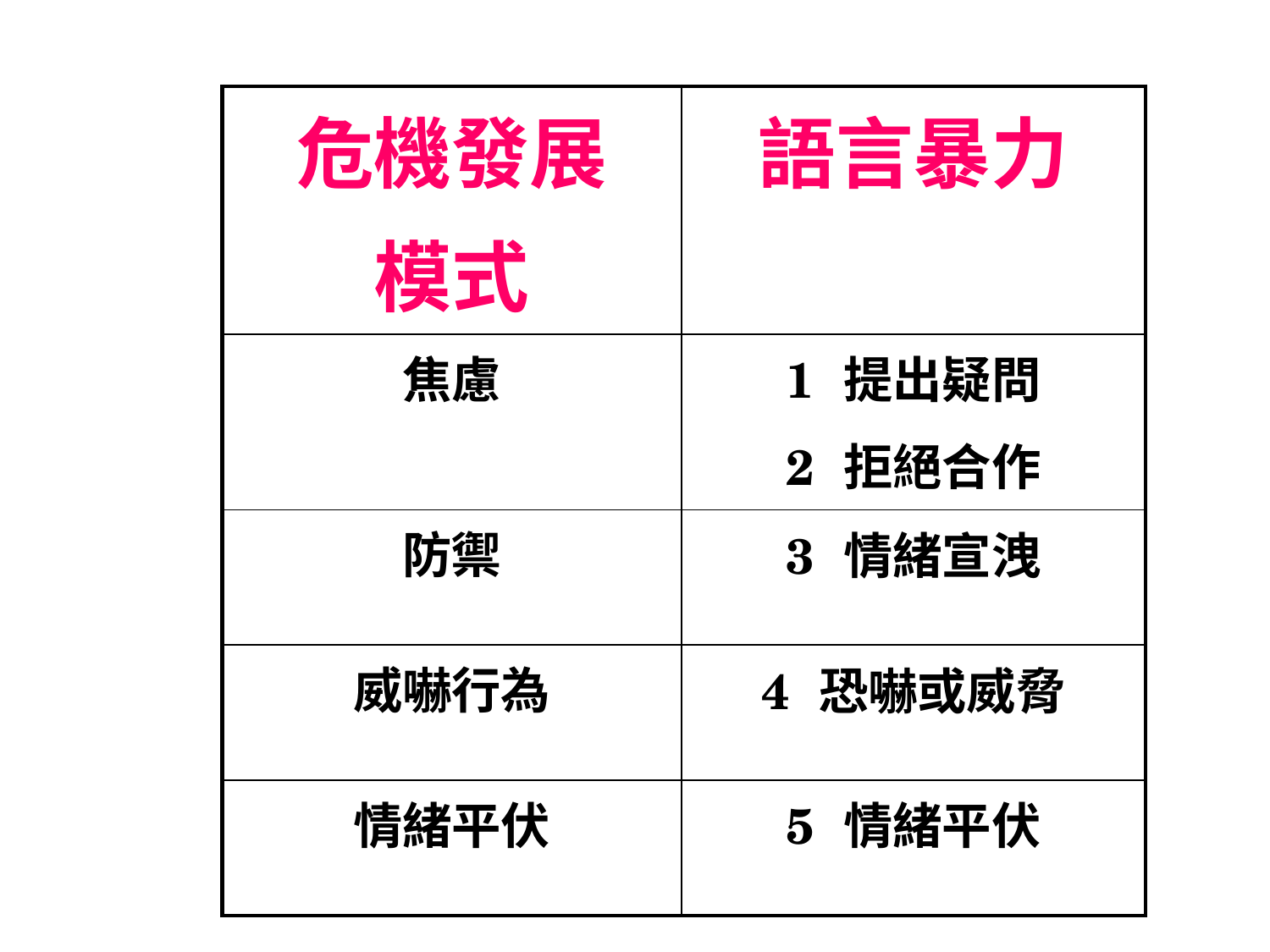

| 危機發展 模式 | 語言暴力 |
| --- | --- |
| 焦慮 | 1 提出疑問 2 拒絕合作 |
| 防禦 | 3 情緒宣洩 |
| 威嚇行為 | 4 恐嚇或威脅 |
| 情緒平伏 | 5 情緒平伏 |